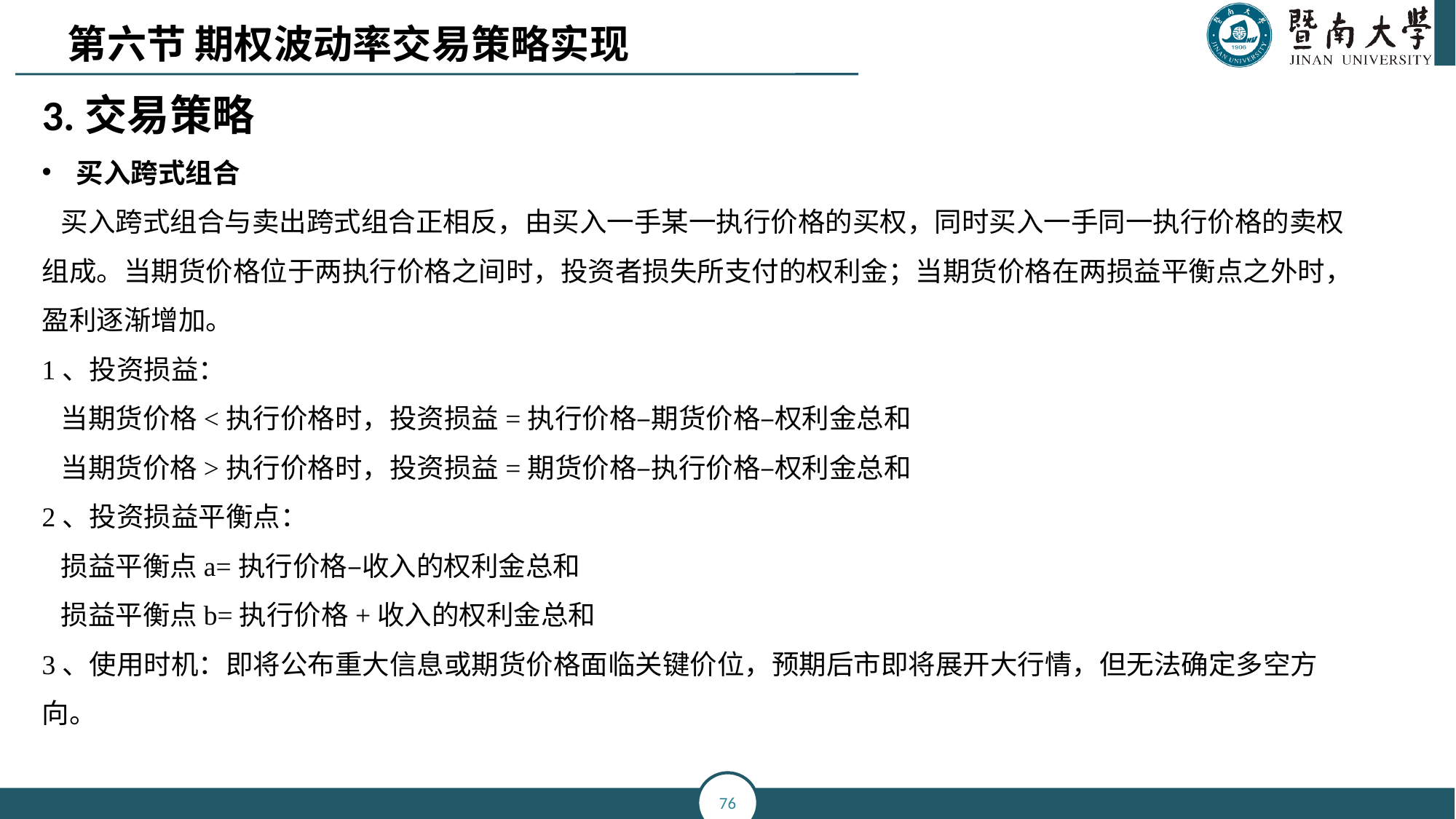

第六节 期权波动率交易策略实现
3.交易策略
买入跨式组合
  买入跨式组合与卖出跨式组合正相反，由买入一手某一执行价格的买权，同时买入一手同一执行价格的卖权组成。当期货价格位于两执行价格之间时，投资者损失所支付的权利金；当期货价格在两损益平衡点之外时，盈利逐渐增加。
1、投资损益：
  当期货价格<执行价格时，投资损益=执行价格–期货价格–权利金总和
  当期货价格>执行价格时，投资损益=期货价格–执行价格–权利金总和
2、投资损益平衡点：
  损益平衡点a=执行价格–收入的权利金总和
  损益平衡点b=执行价格+收入的权利金总和
3、使用时机：即将公布重大信息或期货价格面临关键价位，预期后市即将展开大行情，但无法确定多空方向。